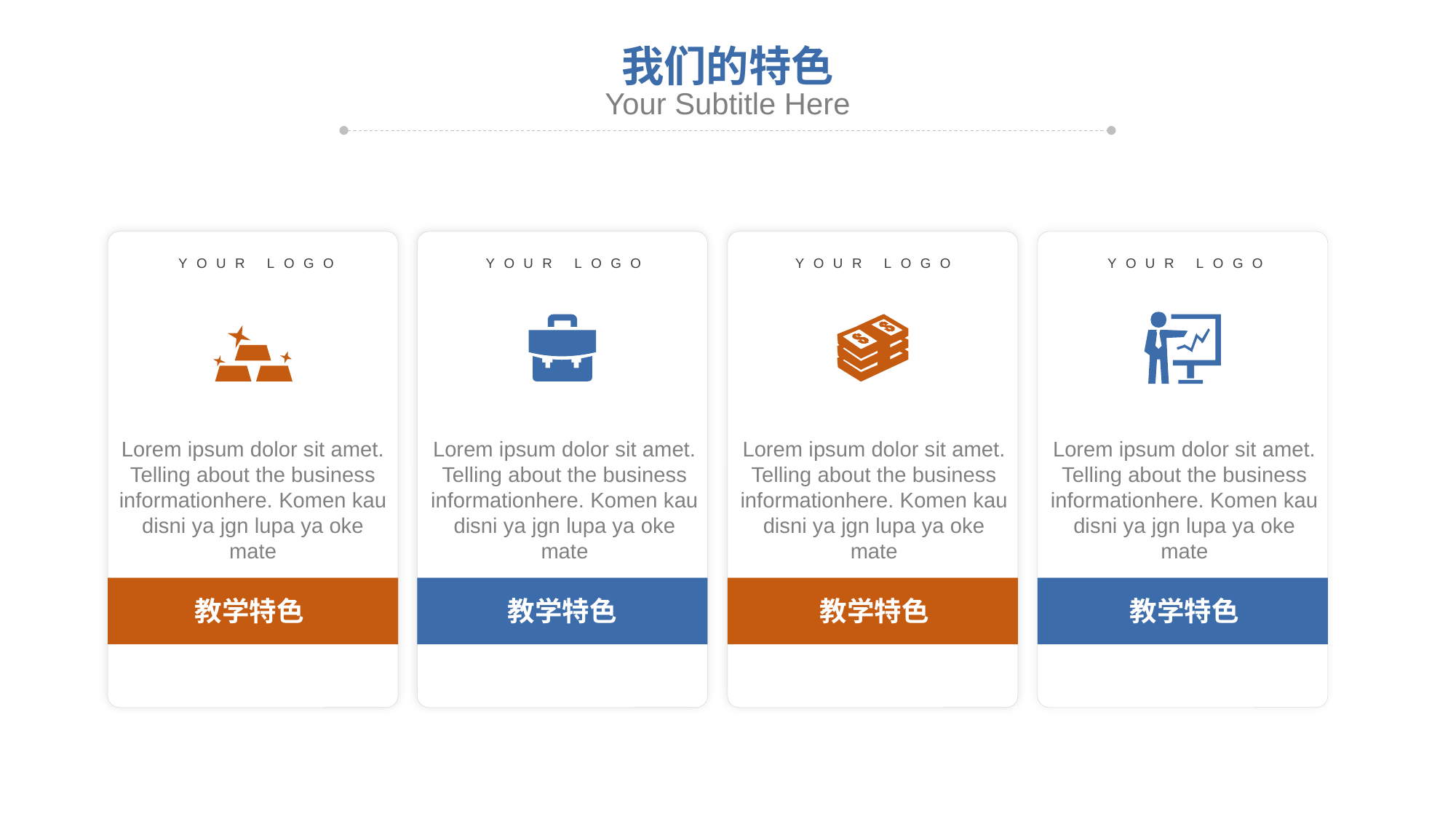

我们的特色
Your Subtitle Here

YOUR LOGO
Lorem ipsum dolor sit amet. Telling about the business informationhere. Komen kau disni ya jgn lupa ya oke mate

教学特色

YOUR LOGO
Lorem ipsum dolor sit amet. Telling about the business informationhere. Komen kau disni ya jgn lupa ya oke mate

Perfect Concept
教学特色

YOUR LOGO
Lorem ipsum dolor sit amet. Telling about the business informationhere. Komen kau disni ya jgn lupa ya oke mate
教学特色

YOUR LOGO
Lorem ipsum dolor sit amet. Telling about the business informationhere. Komen kau disni ya jgn lupa ya oke mate
教学特色